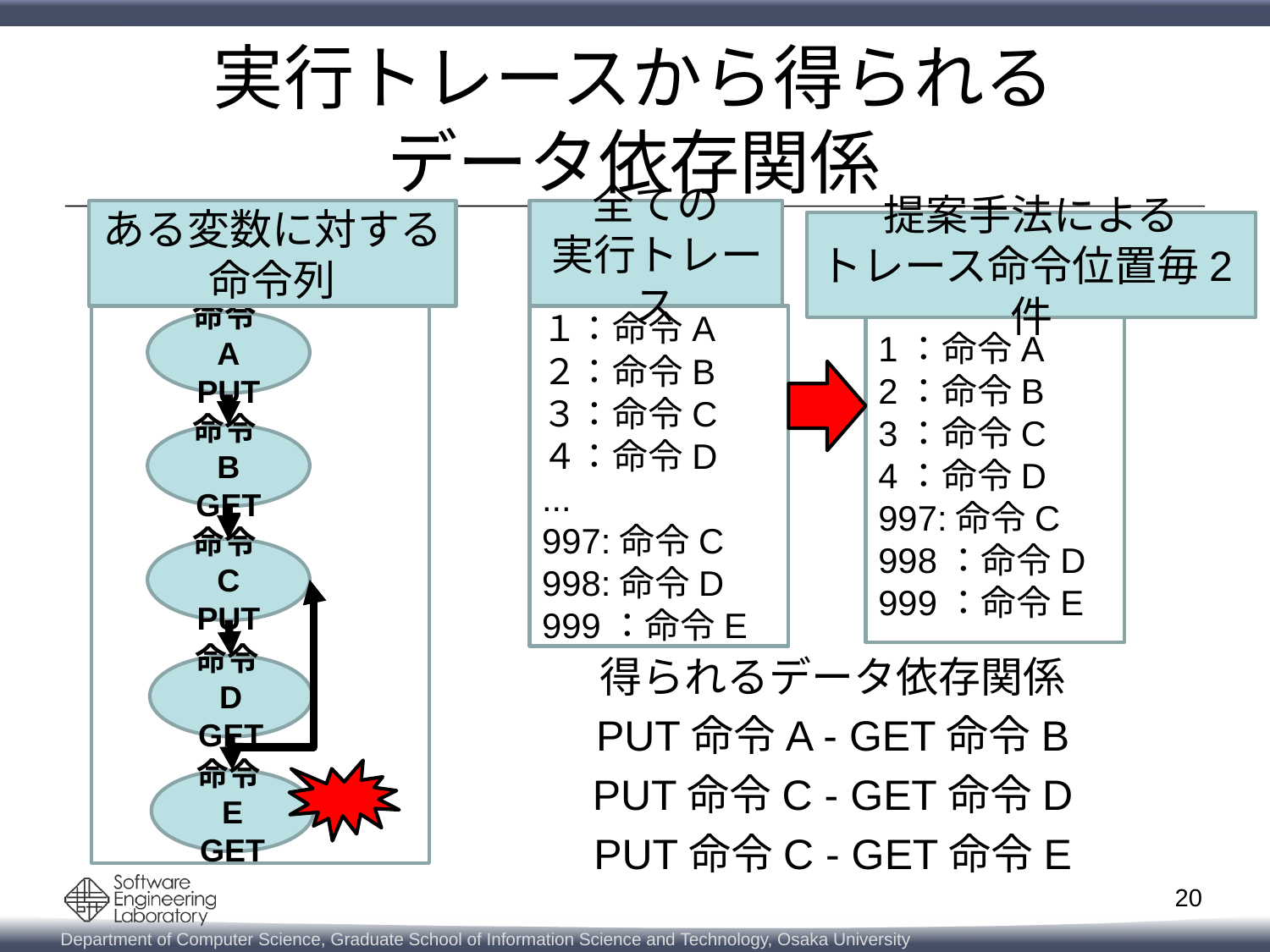

# 実行トレースから得られる データ依存関係
ある変数に対する
命令列
全ての
実行トレース
提案手法による
トレース命令位置毎2件

１：命令A
２：命令B
３：命令C
４：命令D
...
997:命令C
998:命令D
999：命令E
1：命令A
2：命令B
3：命令C
4：命令D
997:命令C
998：命令D
999：命令E
命令A
PUT

命令B
GET
命令C
PUT
得られるデータ依存関係
PUT命令A - GET命令B
PUT命令C - GET命令D
PUT命令C - GET命令E
命令D
GET

命令E
GET
20